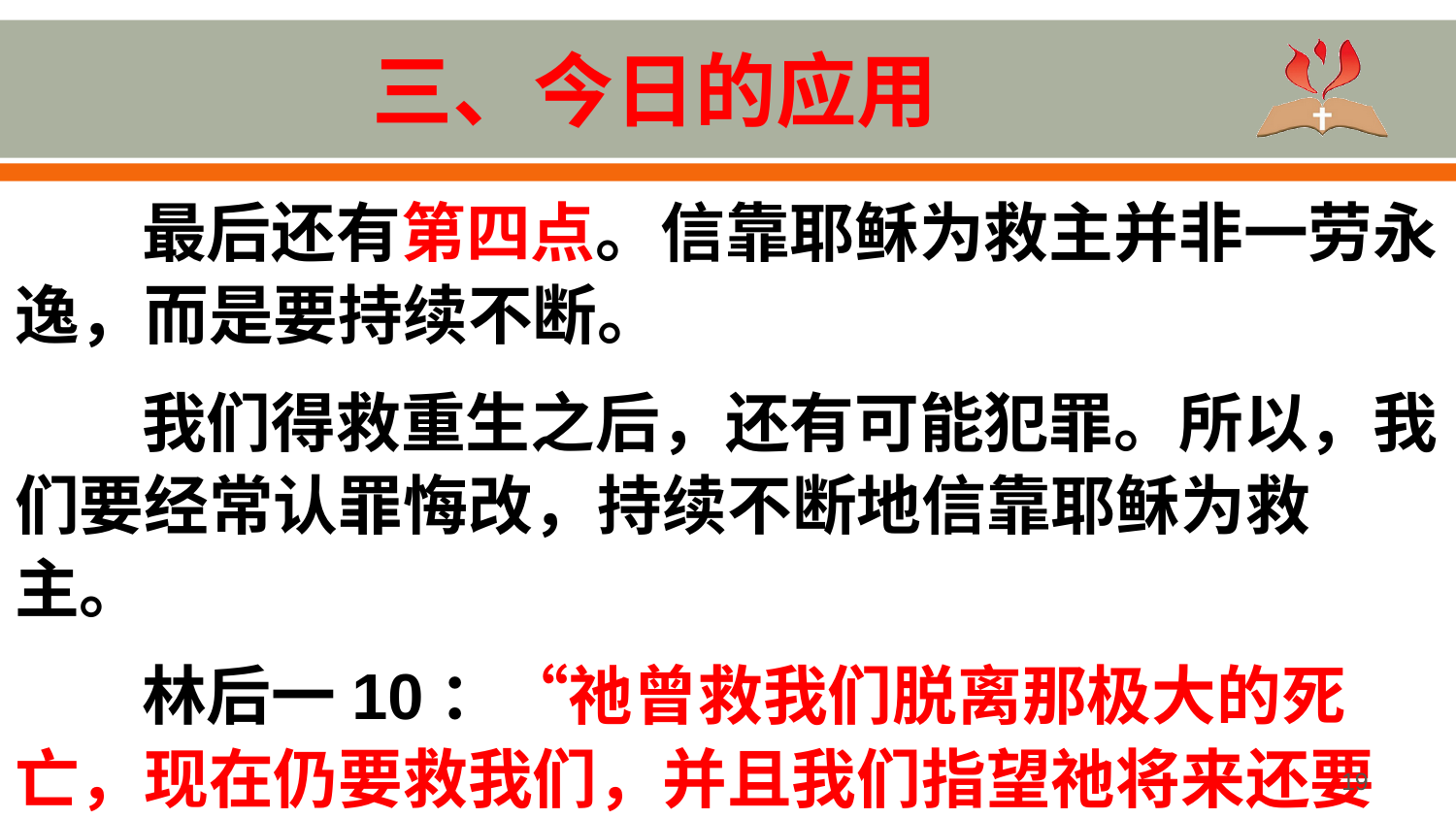

# 三、今日的应用
最后还有第四点。信靠耶稣为救主并非一劳永逸，而是要持续不断。
我们得救重生之后，还有可能犯罪。所以，我们要经常认罪悔改，持续不断地信靠耶稣为救主。
林后一10：“祂曾救我们脱离那极大的死亡，现在仍要救我们，并且我们指望祂将来还要救我们。”

19